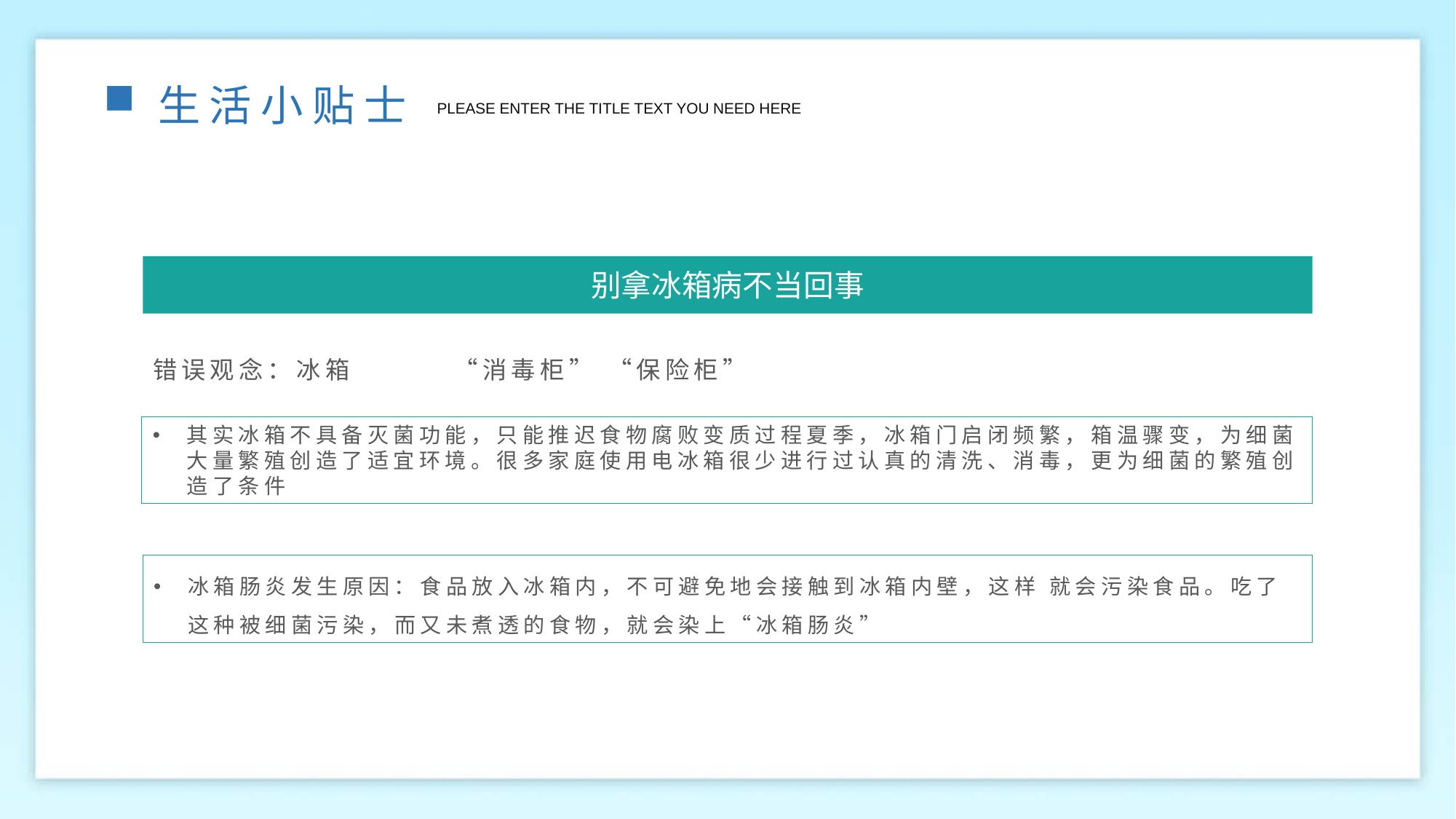

生活小贴士
PLEASE ENTER THE TITLE TEXT YOU NEED HERE
别拿冰箱病不当回事
错误观念：冰箱          “消毒柜” “保险柜”
其实冰箱不具备灭菌功能，只能推迟食物腐败变质过程夏季，冰箱门启闭频繁，箱温骤变，为细菌大量繁殖创造了适宜环境。很多家庭使用电冰箱很少进行过认真的清洗、消毒，更为细菌的繁殖创造了条件
冰箱肠炎发生原因：食品放入冰箱内，不可避免地会接触到冰箱内壁，这样 就会污染食品。吃了这种被细菌污染，而又未煮透的食物，就会染上“冰箱肠炎”